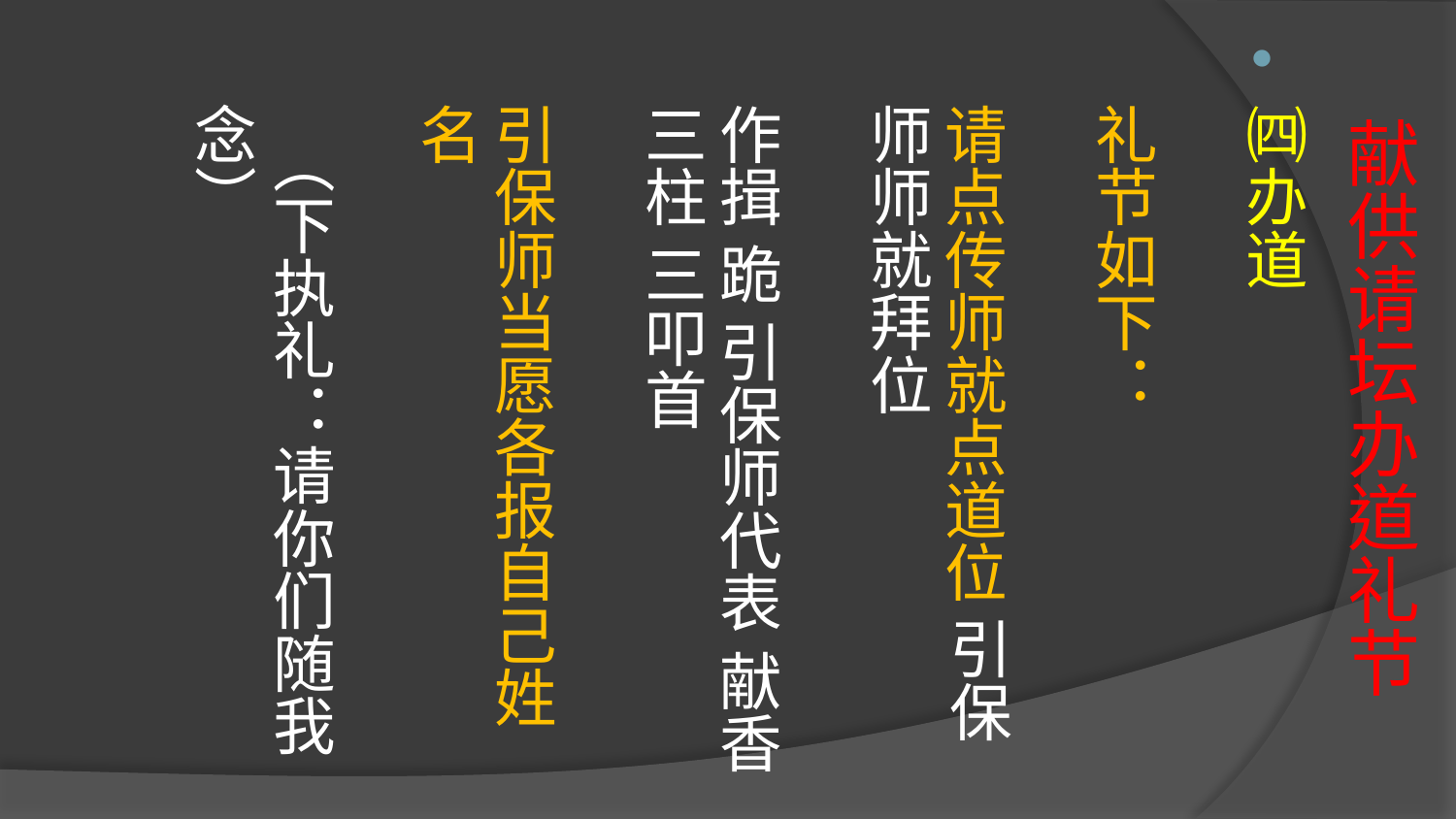

# 献供请坛办道礼节
㈣办道
礼节如下：
请点传师就点道位 引保师师就拜位
作揖 跪 引保师代表 献香三柱 三叩首
引保师当愿各报自己姓名
  （下执礼：请你们随我念）